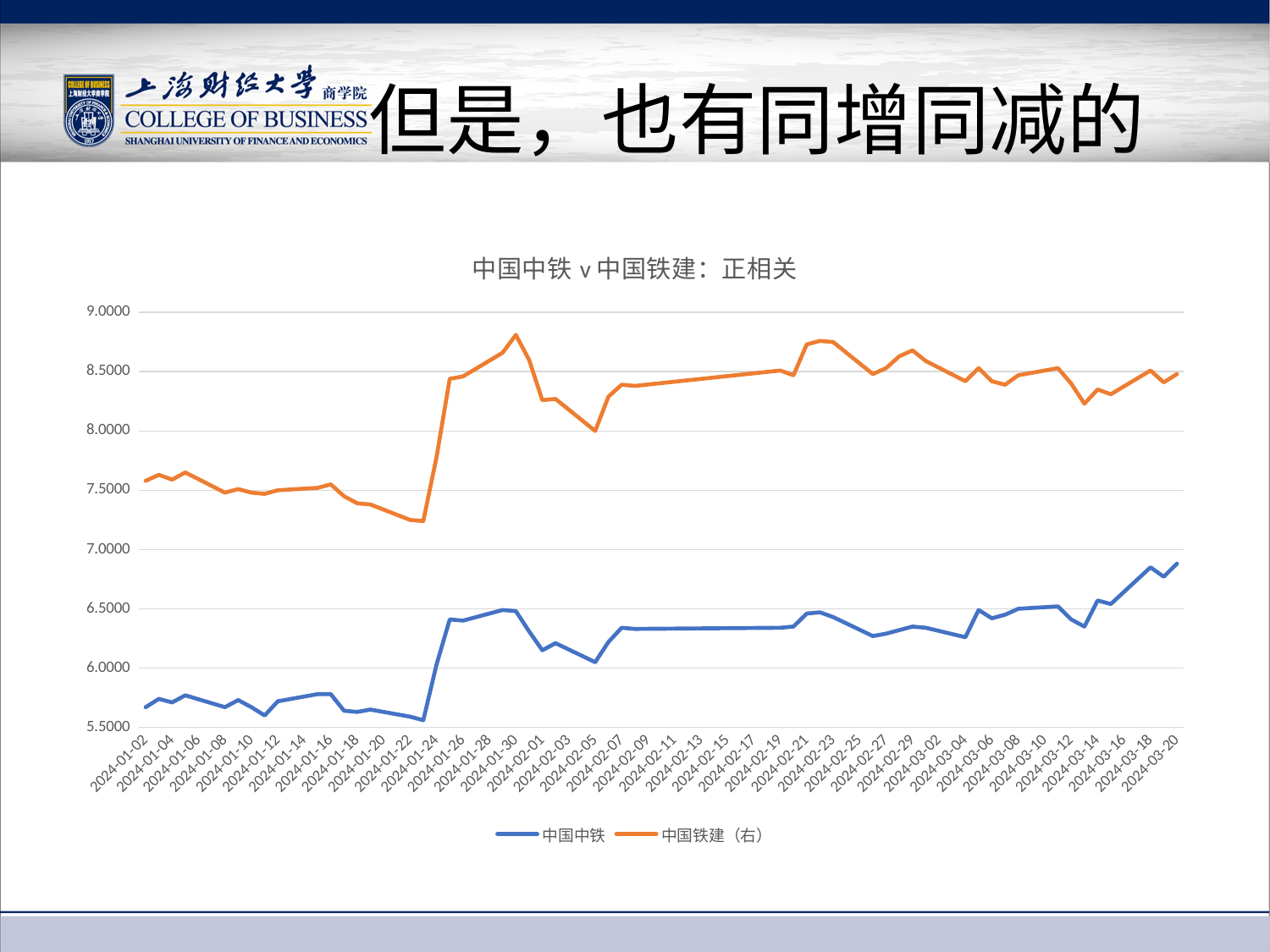

# 但是，也有同增同减的

### Chart: 中国中铁v中国铁建：正相关

| Category | 中国中铁 | 中国铁建（右） |
|---|---|---|
| 45293 | 5.67 | 7.58 |
| 45294 | 5.74 | 7.63 |
| 45295 | 5.71 | 7.59 |
| 45296 | 5.77 | 7.65 |
| 45299 | 5.67 | 7.48 |
| 45300 | 5.73 | 7.51 |
| 45301 | 5.67 | 7.48 |
| 45302 | 5.6 | 7.47 |
| 45303 | 5.72 | 7.5 |
| 45306 | 5.78 | 7.52 |
| 45307 | 5.78 | 7.55 |
| 45308 | 5.64 | 7.45 |
| 45309 | 5.63 | 7.39 |
| 45310 | 5.65 | 7.38 |
| 45313 | 5.59 | 7.25 |
| 45314 | 5.56 | 7.24 |
| 45315 | 6.03 | 7.78 |
| 45316 | 6.41 | 8.44 |
| 45317 | 6.4 | 8.46 |
| 45320 | 6.49 | 8.66 |
| 45321 | 6.48 | 8.81 |
| 45322 | 6.31 | 8.6 |
| 45323 | 6.15 | 8.26 |
| 45324 | 6.21 | 8.27 |
| 45327 | 6.05 | 8.0 |
| 45328 | 6.22 | 8.29 |
| 45329 | 6.34 | 8.39 |
| 45330 | 6.33 | 8.38 |
| 45341 | 6.34 | 8.51 |
| 45342 | 6.35 | 8.47 |
| 45343 | 6.46 | 8.73 |
| 45344 | 6.47 | 8.76 |
| 45345 | 6.43 | 8.75 |
| 45348 | 6.27 | 8.48 |
| 45349 | 6.29 | 8.53 |
| 45350 | 6.32 | 8.63 |
| 45351 | 6.35 | 8.68 |
| 45352 | 6.34 | 8.59 |
| 45355 | 6.26 | 8.42 |
| 45356 | 6.49 | 8.53 |
| 45357 | 6.42 | 8.42 |
| 45358 | 6.45 | 8.39 |
| 45359 | 6.5 | 8.47 |
| 45362 | 6.52 | 8.53 |
| 45363 | 6.41 | 8.4 |
| 45364 | 6.35 | 8.23 |
| 45365 | 6.57 | 8.35 |
| 45366 | 6.54 | 8.31 |
| 45369 | 6.85 | 8.51 |
| 45370 | 6.77 | 8.41 |
| 45371 | 6.88 | 8.48 |